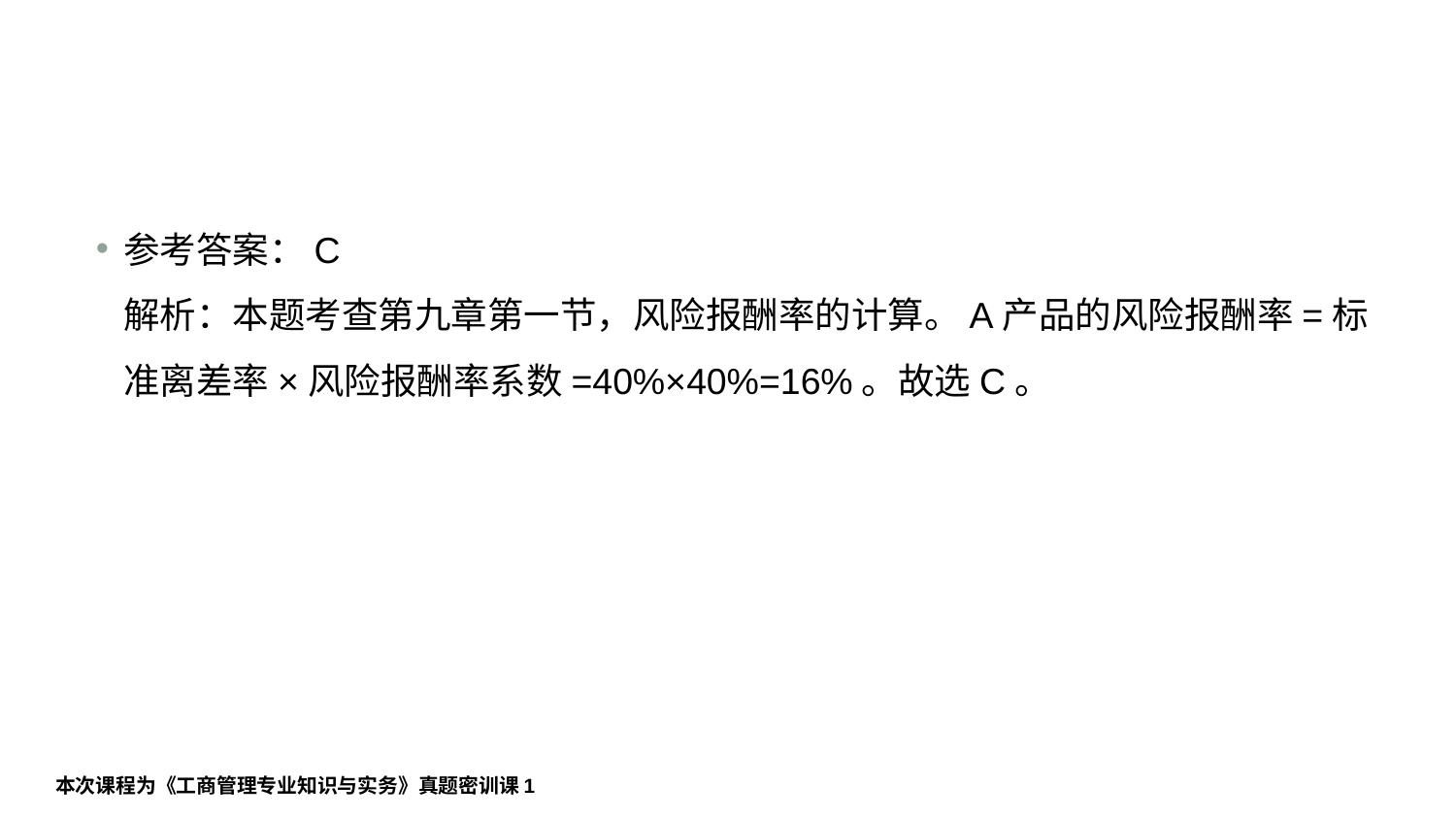

参考答案：C
解析：本题考查第九章第一节，风险报酬率的计算。A产品的风险报酬率=标准离差率×风险报酬率系数=40%×40%=16%。故选C。